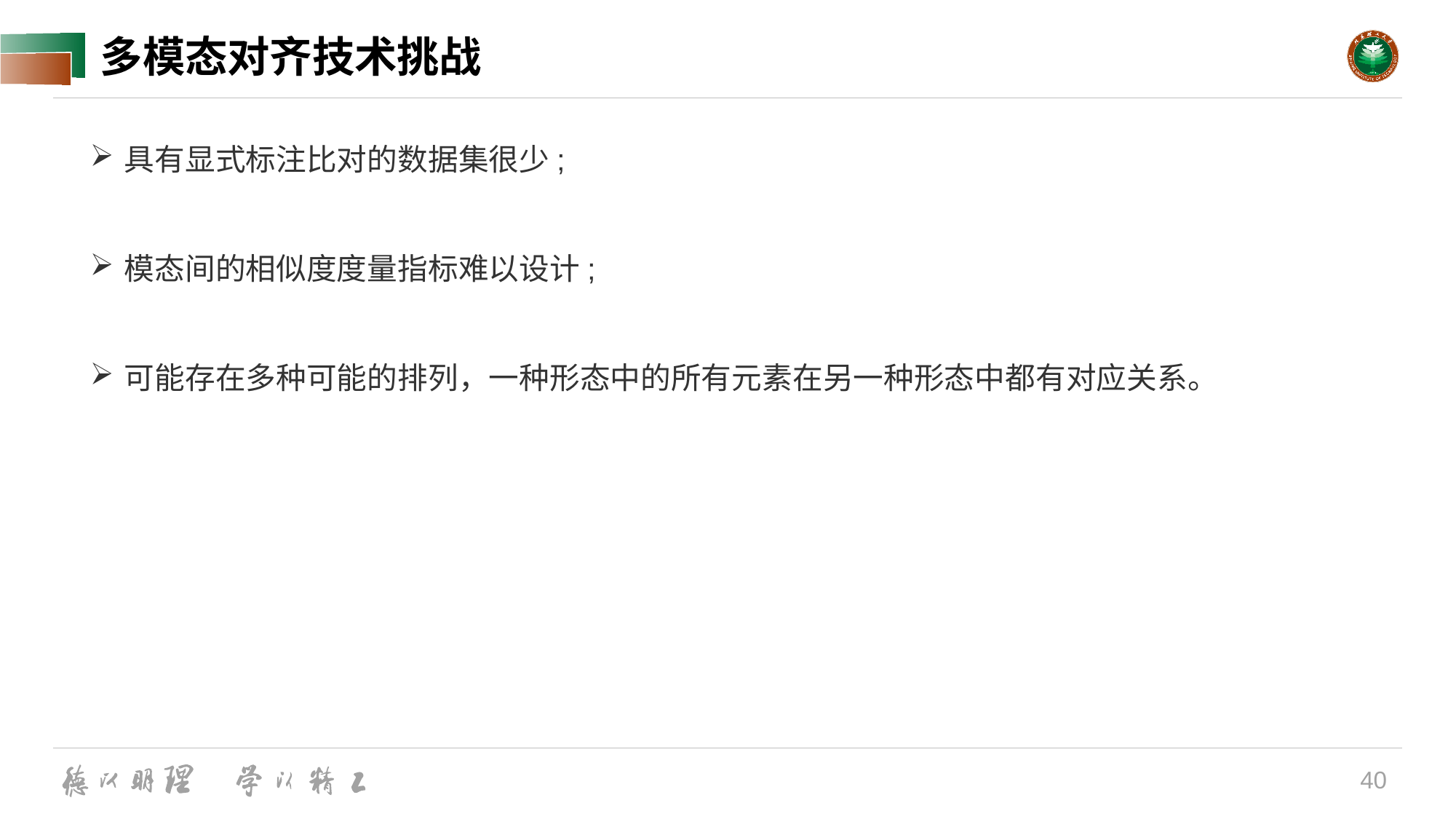

# 多模态对齐技术挑战
具有显式标注比对的数据集很少;

模态间的相似度度量指标难以设计;

可能存在多种可能的排列，一种形态中的所有元素在另一种形态中都有对应关系。